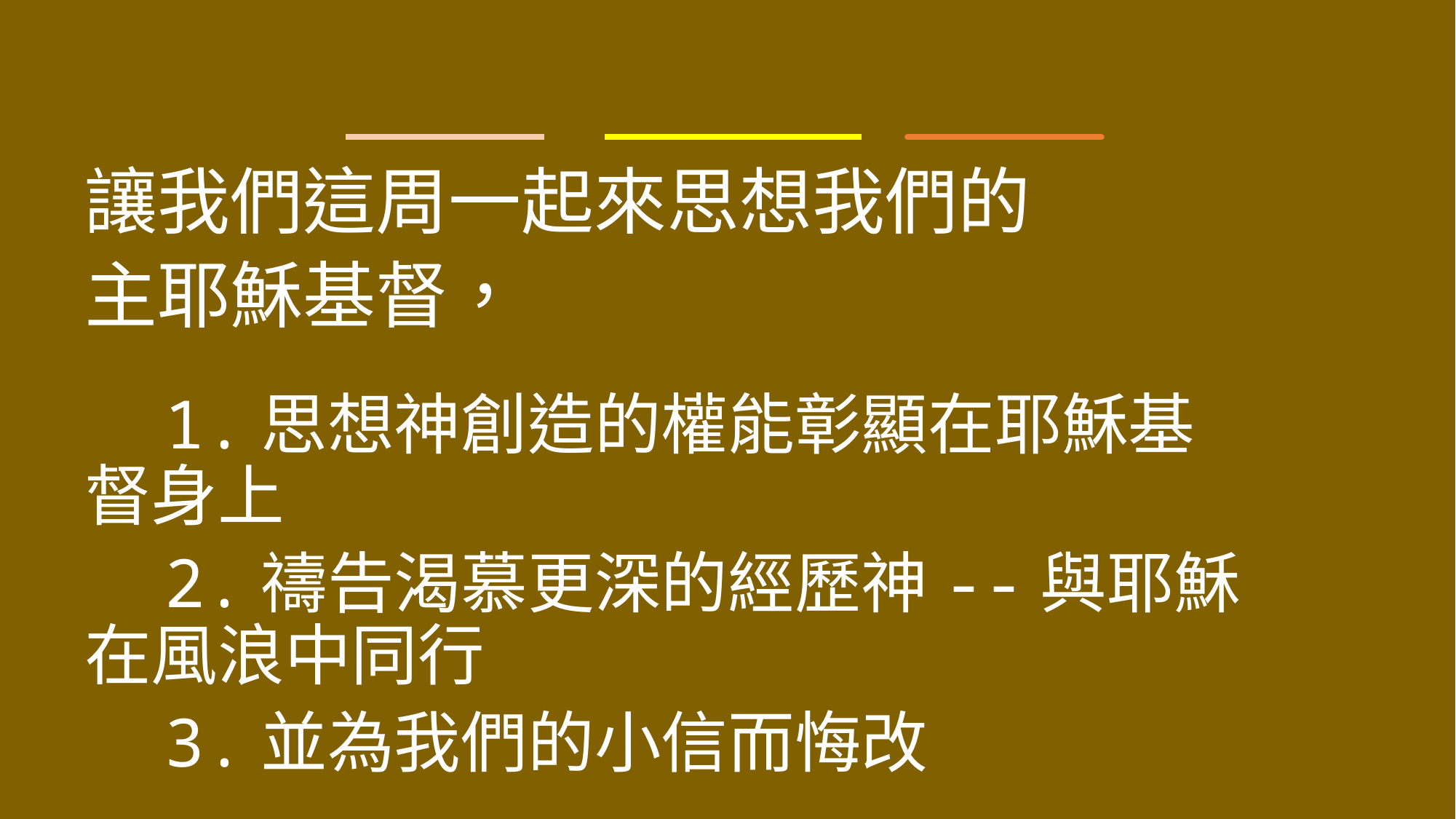

讓我們這周一起來思想我們的
主耶穌基督，

  1.思想神創造的權能彰顯在耶穌基督身上
  2.禱告渴慕更深的經歷神--與耶穌在風浪中同行
  3.並為我們的小信而悔改